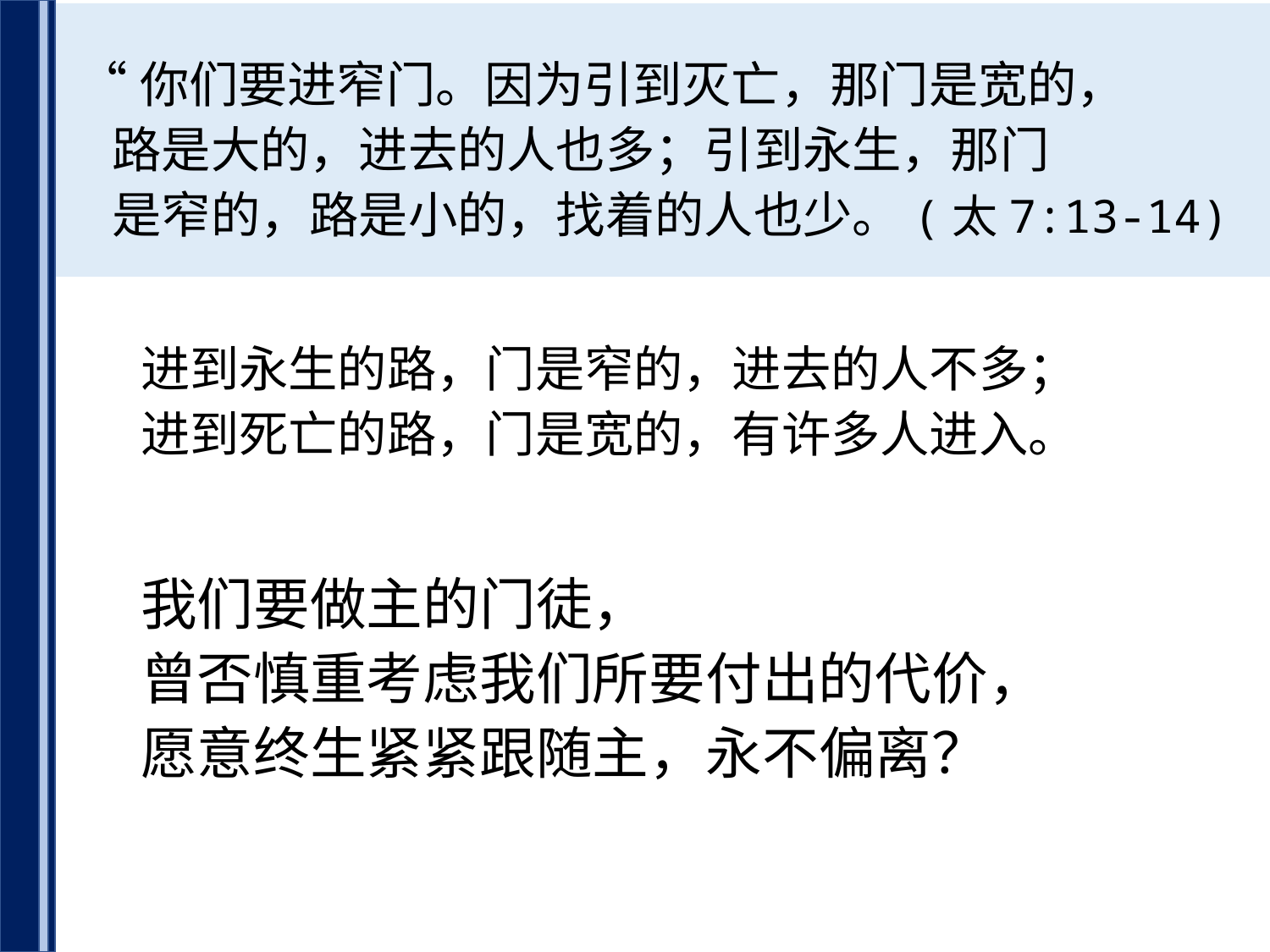

“你们要进窄门。因为引到灭亡，那门是宽的，
   路是大的，进去的人也多；引到永生，那门
   是窄的，路是小的，找着的人也少。(太7:13-14)

进到永生的路，门是窄的，进去的人不多；进到死亡的路，门是宽的，有许多人进入。
我们要做主的门徒，
曾否慎重考虑我们所要付出的代价，
愿意终生紧紧跟随主，永不偏离？